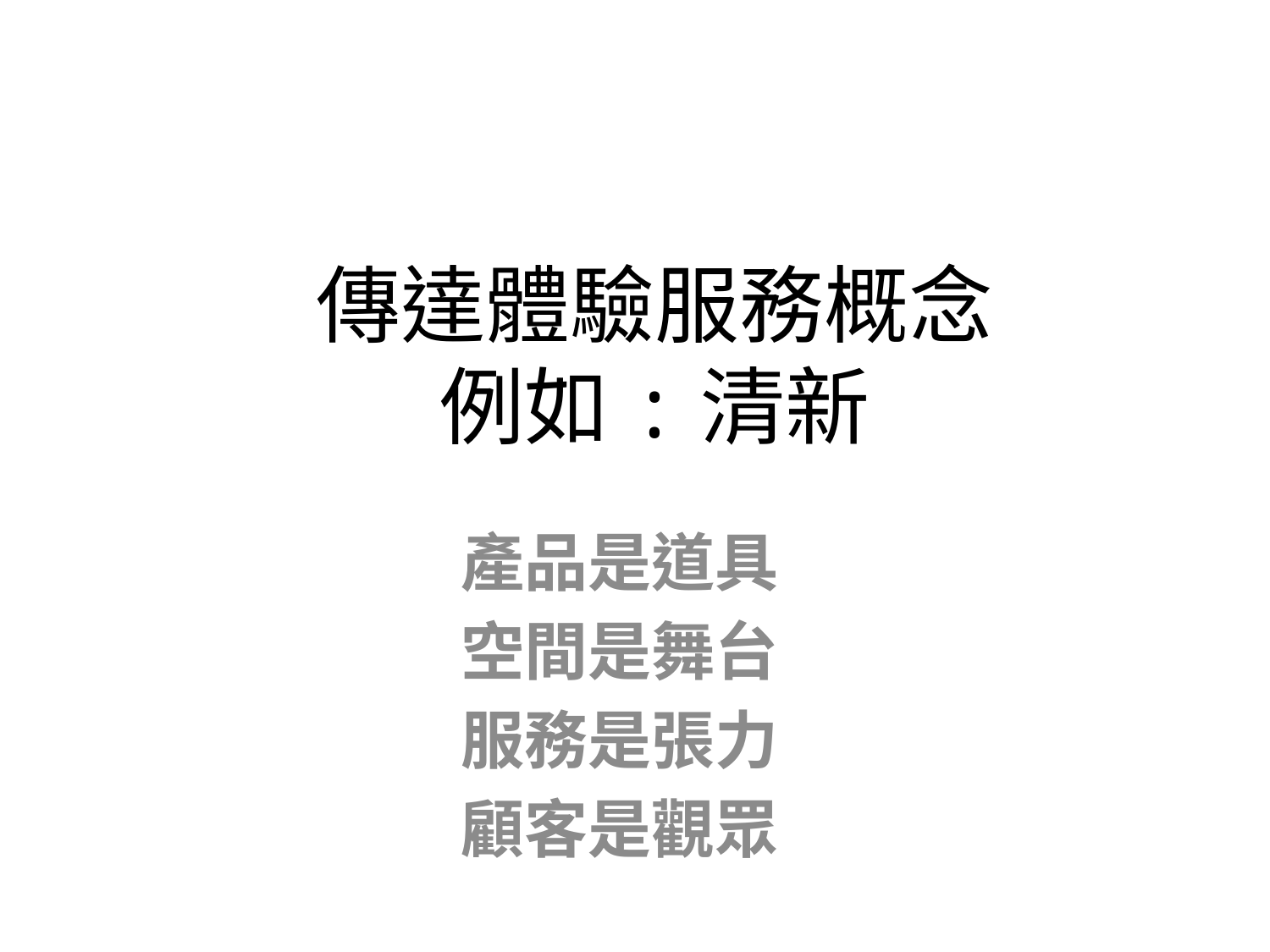

# 傳達體驗服務概念 例如:清新
產品是道具
空間是舞台
服務是張力
顧客是觀眾